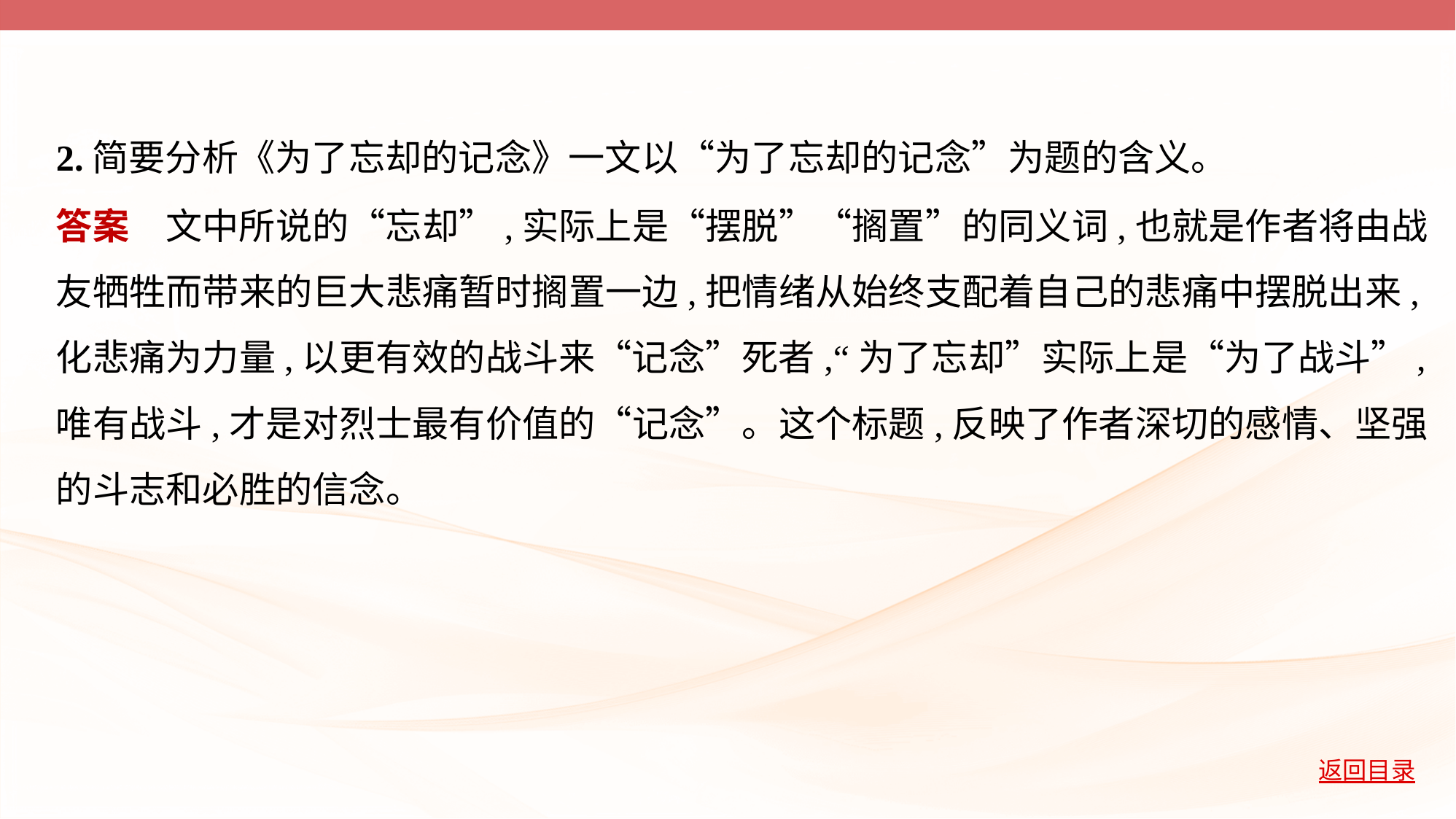

2.简要分析《为了忘却的记念》一文以“为了忘却的记念”为题的含义。
答案　文中所说的“忘却”,实际上是“摆脱”“搁置”的同义词,也就是作者将由战
友牺牲而带来的巨大悲痛暂时搁置一边,把情绪从始终支配着自己的悲痛中摆脱出来,
化悲痛为力量,以更有效的战斗来“记念”死者,“为了忘却”实际上是“为了战斗”,
唯有战斗,才是对烈士最有价值的“记念”。这个标题,反映了作者深切的感情、坚强
的斗志和必胜的信念。